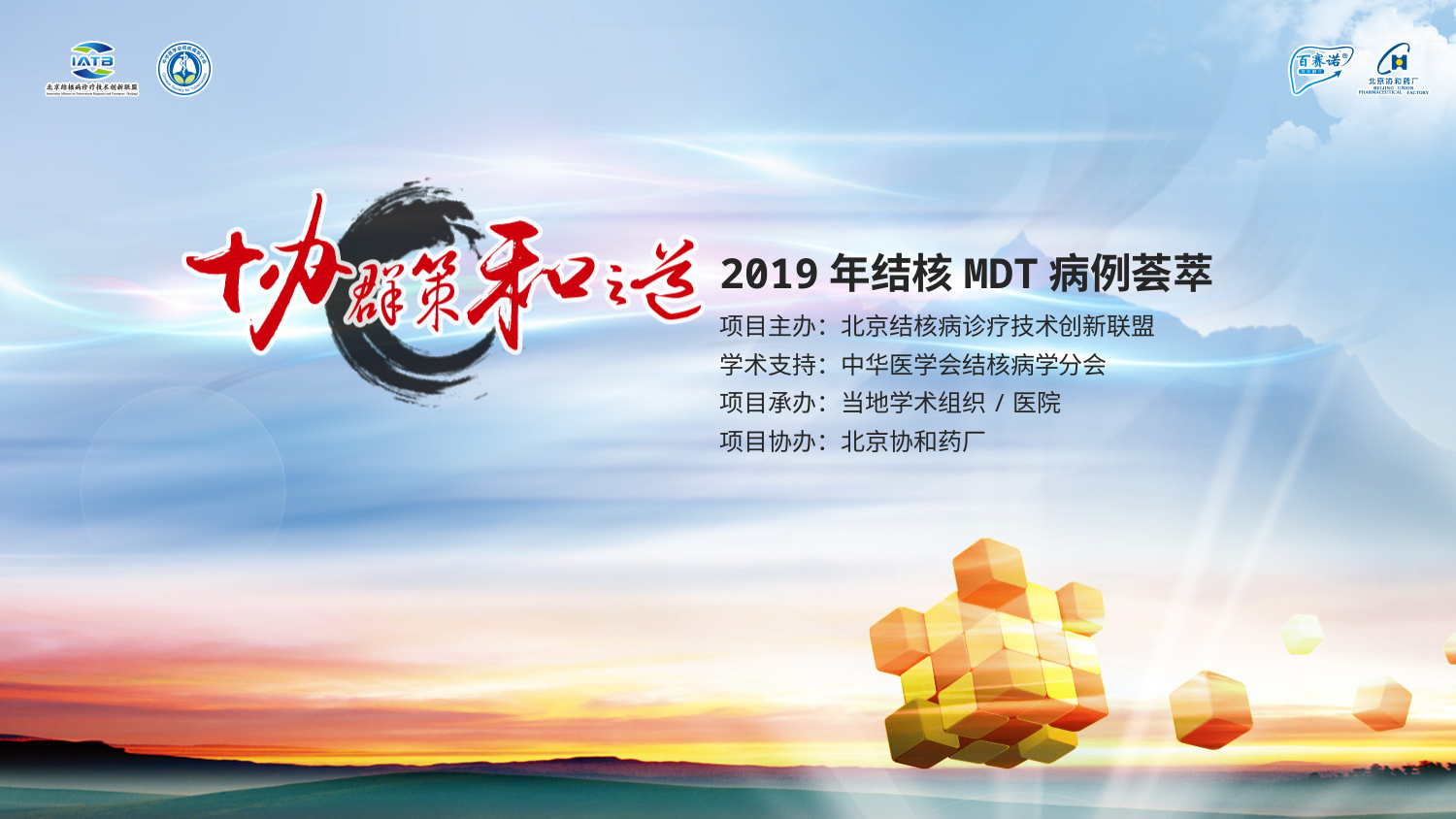

2019年结核MDT病例荟萃
项目主办：北京结核病诊疗技术创新联盟
学术支持：中华医学会结核病学分会
项目承办：当地学术组织/医院
项目协办：北京协和药厂